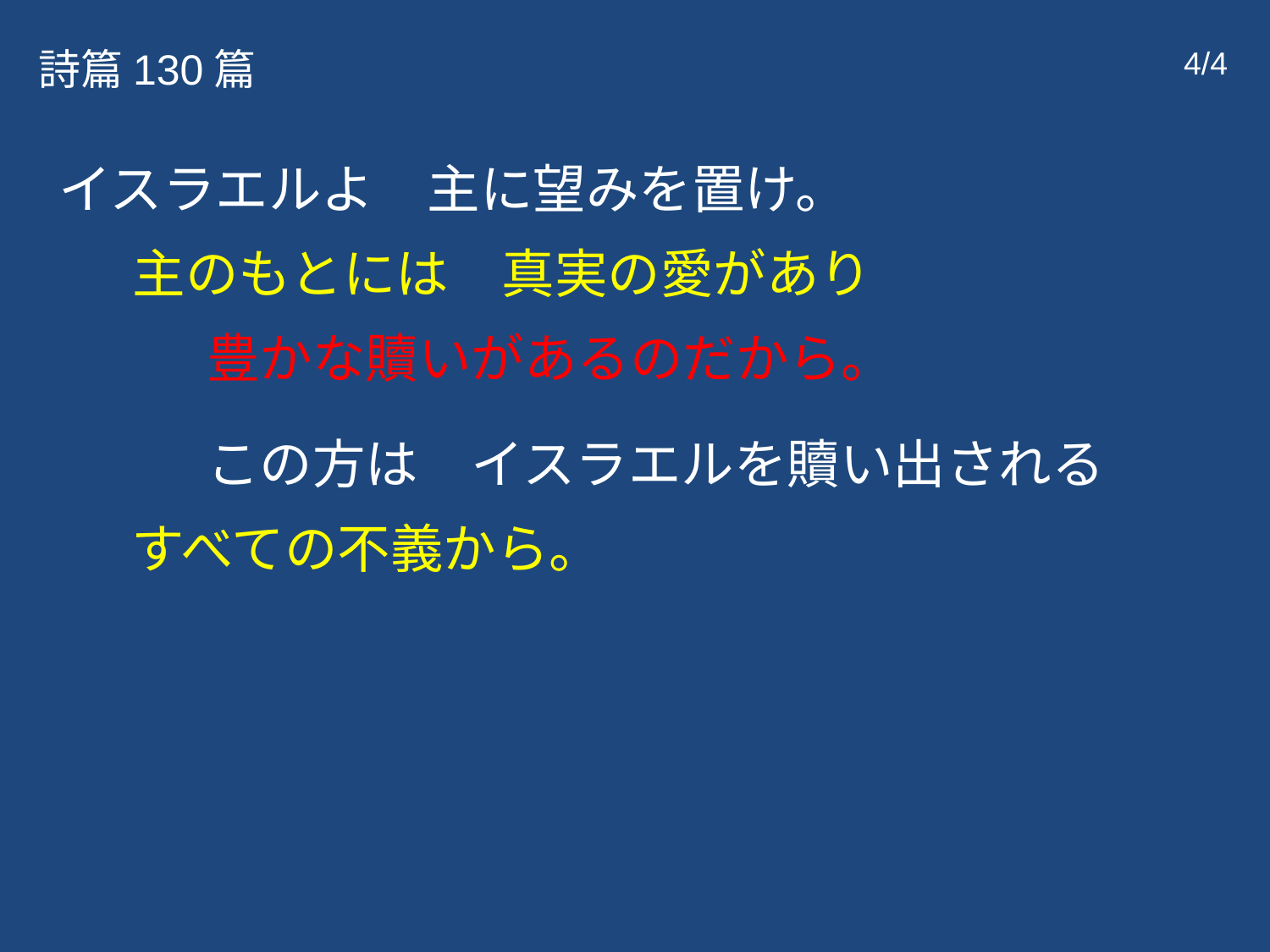

詩篇130篇
4/4
イスラエルよ　主に望みを置け。
主のもとには　真実の愛があり
豊かな贖いがあるのだから。
この方は　イスラエルを贖い出される
すべての不義から。